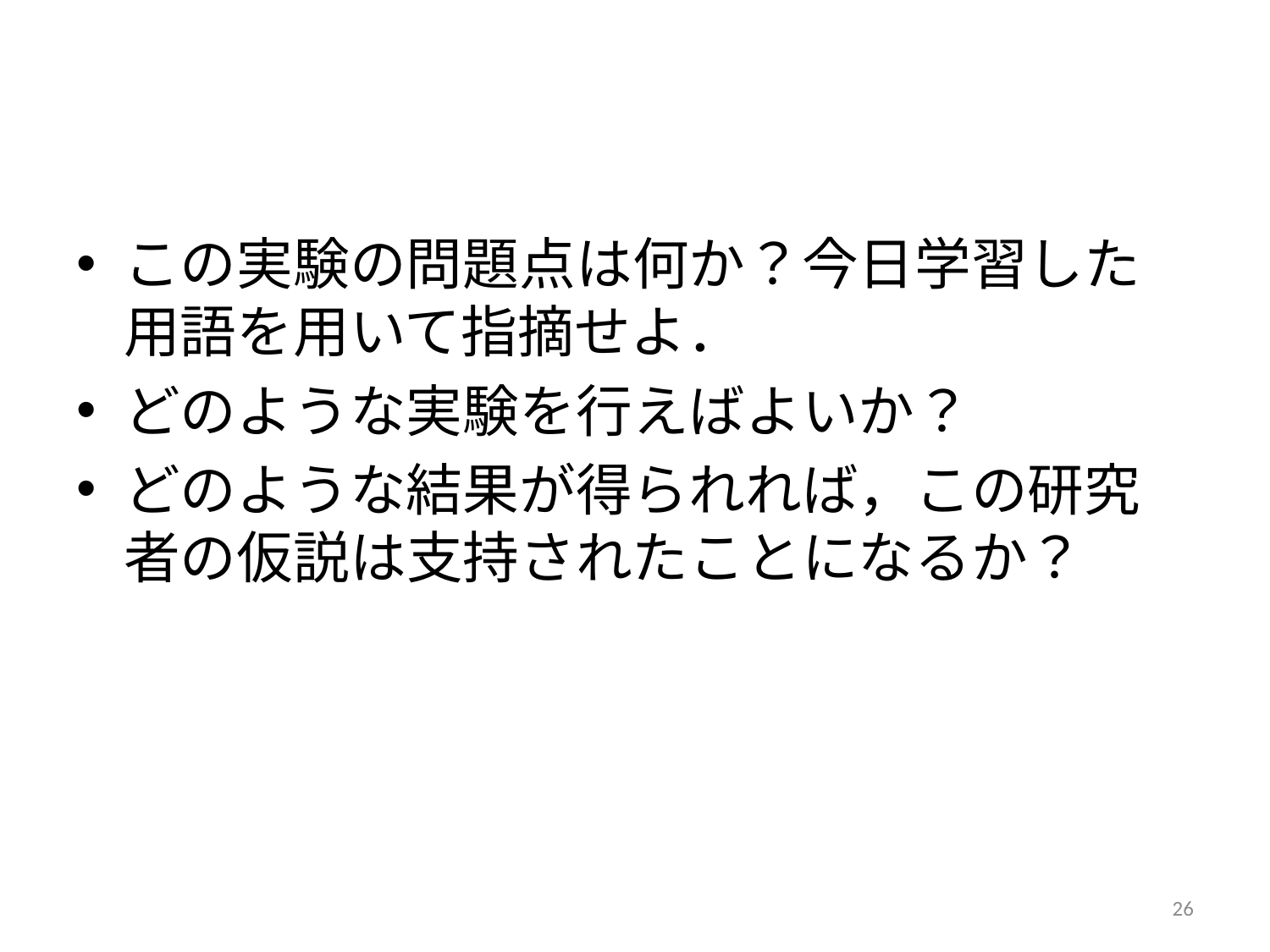

#
この実験の問題点は何か？今日学習した用語を用いて指摘せよ．
どのような実験を行えばよいか？
どのような結果が得られれば，この研究者の仮説は支持されたことになるか？
26